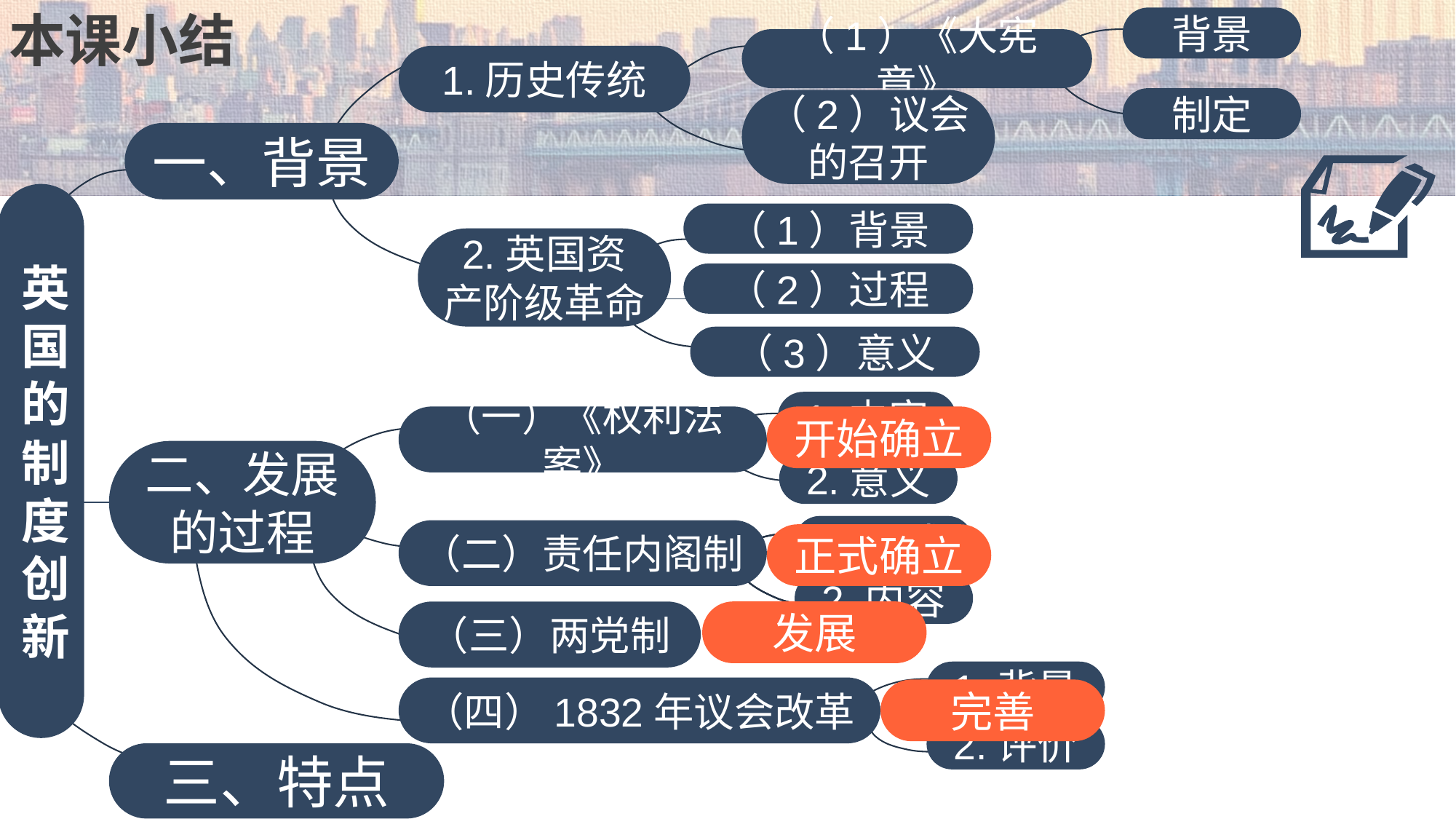

本课小结
背景

（1）《大宪章》

1.历史传统

制定
（2）议会的召开
一、背景

英国的制度创新
（1）背景
2.英国资产阶级革命

（2）过程

（3）意义
1.内容
（一）《权利法案》
开始确立

二、发展的过程
2.意义

1.形成
1.形成
（二）责任内阁制
正式确立

2.内容
发展
（三）两党制

1.背景
（四）1832年议会改革

完善

2.评价
三、特点
36